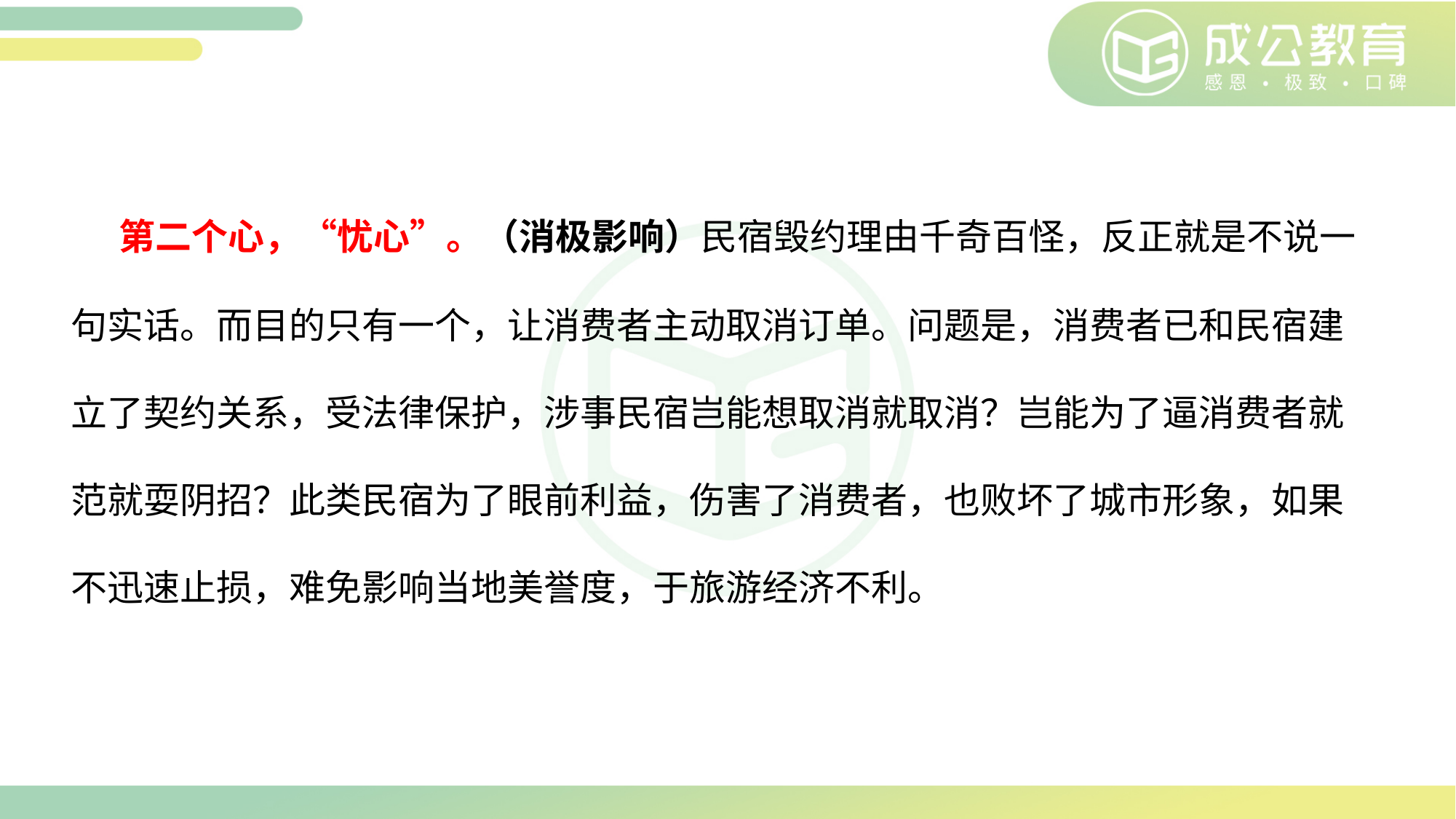

第二个心，“忧心”。（消极影响）民宿毁约理由千奇百怪，反正就是不说一句实话。而目的只有一个，让消费者主动取消订单。问题是，消费者已和民宿建立了契约关系，受法律保护，涉事民宿岂能想取消就取消？岂能为了逼消费者就范就耍阴招？此类民宿为了眼前利益，伤害了消费者，也败坏了城市形象，如果不迅速止损，难免影响当地美誉度，于旅游经济不利。